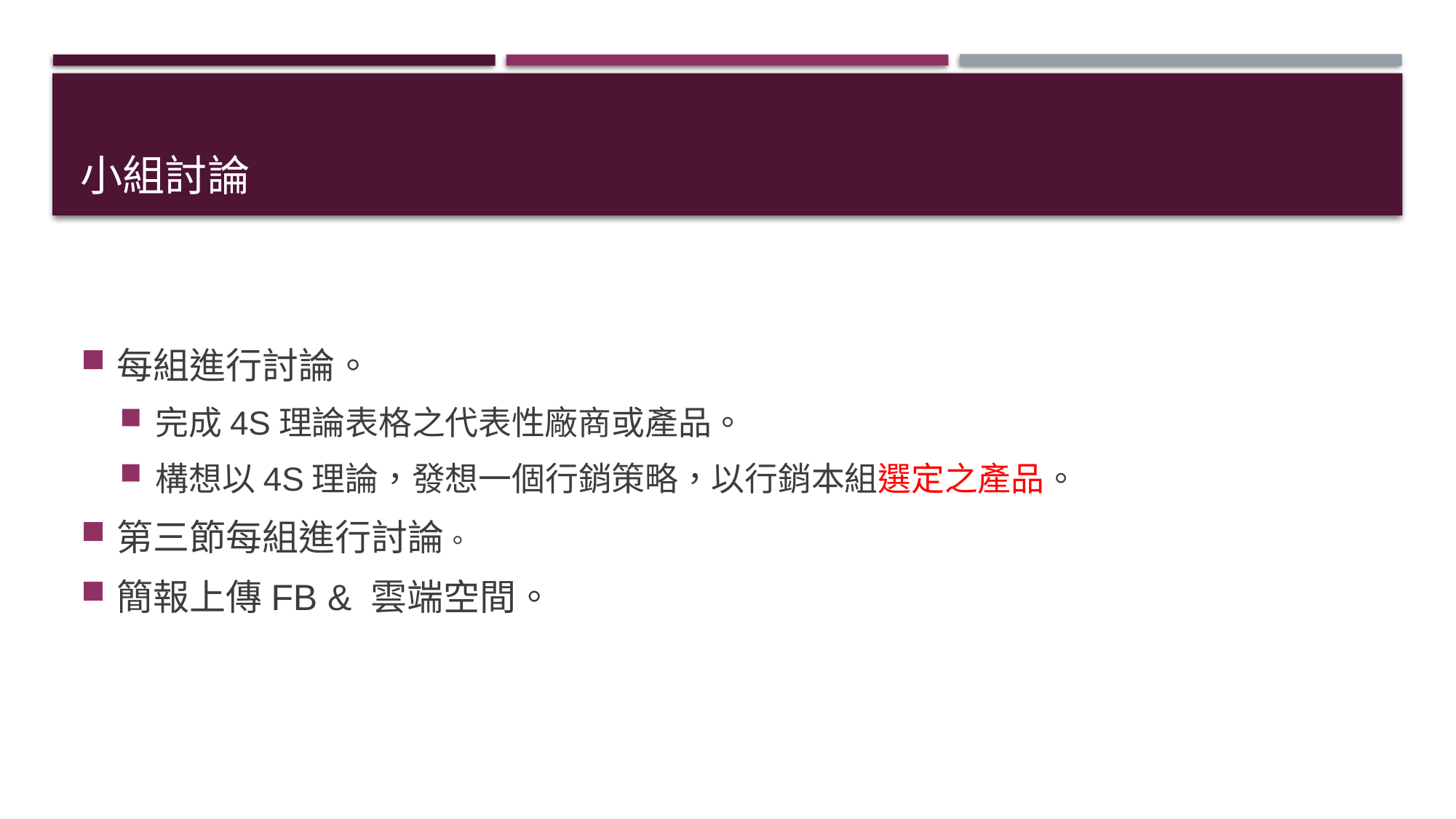

# 小組討論
每組進行討論。
完成4S理論表格之代表性廠商或產品。
構想以4S理論，發想一個行銷策略，以行銷本組選定之產品。
第三節每組進行討論。
簡報上傳FB & 雲端空間。